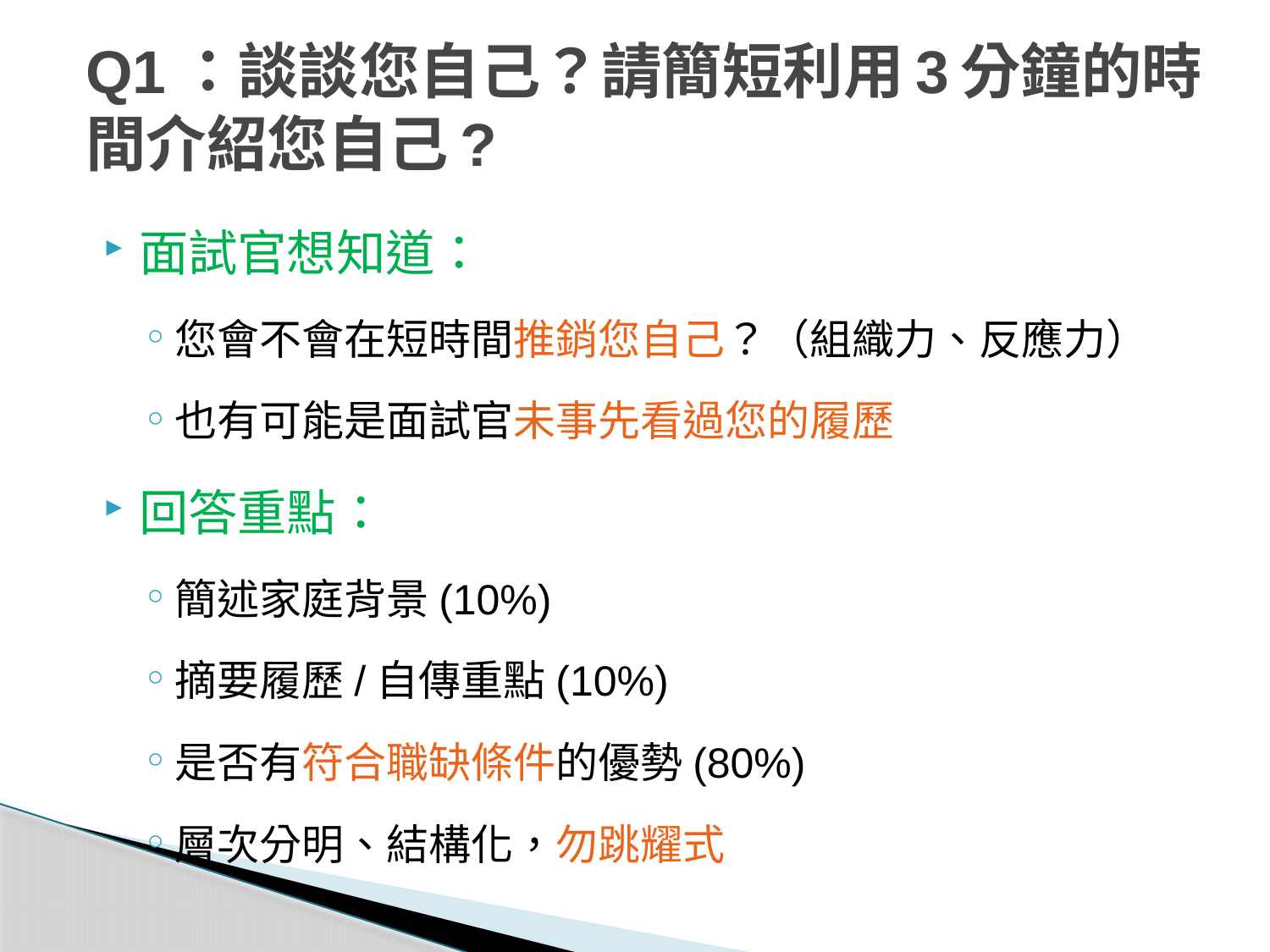

# Q1：談談您自己？請簡短利用3分鐘的時間介紹您自己?
面試官想知道：
您會不會在短時間推銷您自己？（組織力、反應力）
也有可能是面試官未事先看過您的履歷
回答重點：
簡述家庭背景(10%)
摘要履歷/自傳重點(10%)
是否有符合職缺條件的優勢(80%)
層次分明、結構化，勿跳耀式